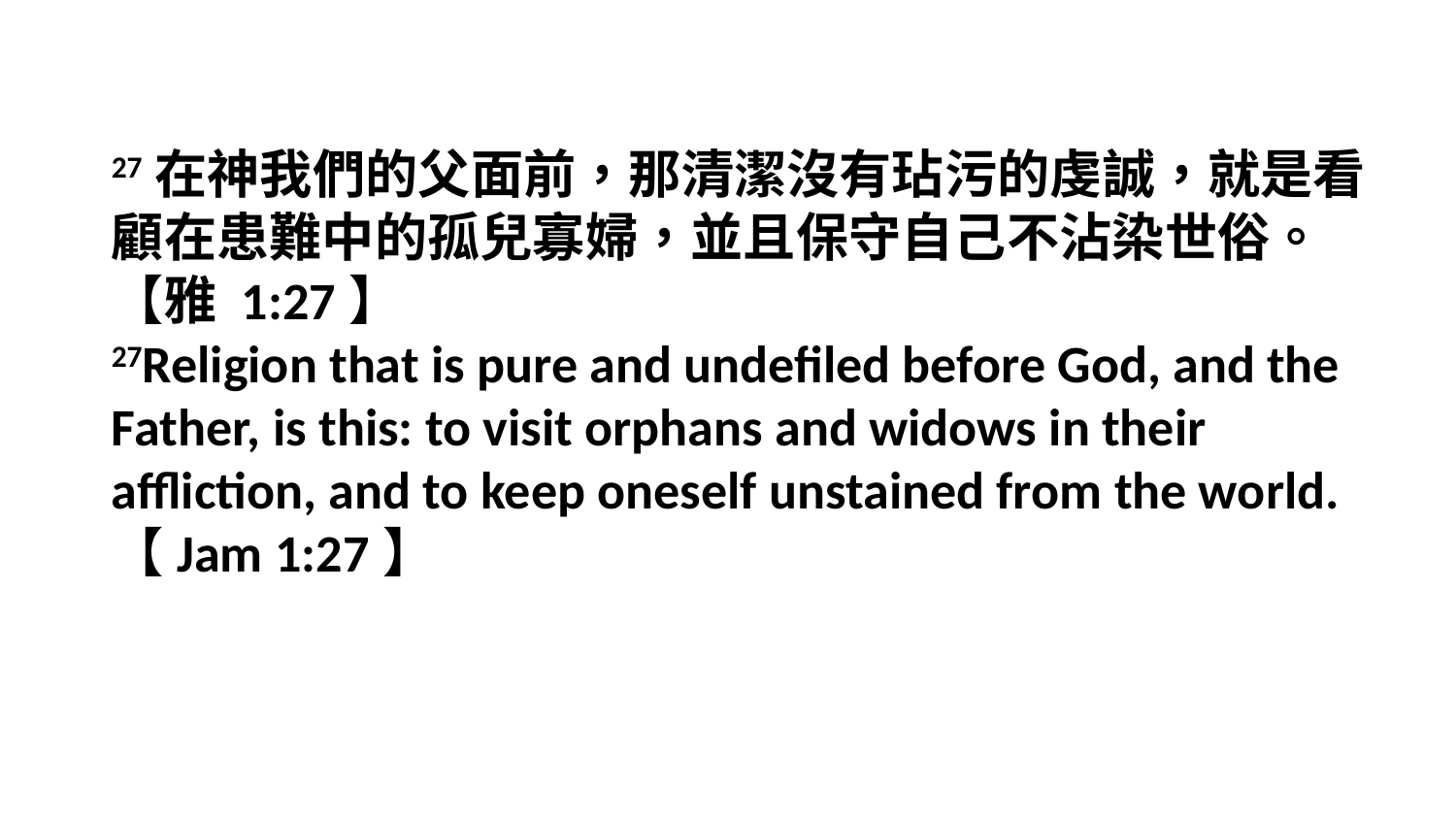

27在神我們的父面前，那清潔沒有玷污的虔誠，就是看顧在患難中的孤兒寡婦，並且保守自己不沾染世俗。【雅 1:27】
27Religion that is pure and undefiled before God, and the Father, is this: to visit orphans and widows in their affliction, and to keep oneself unstained from the world. 【Jam 1:27】